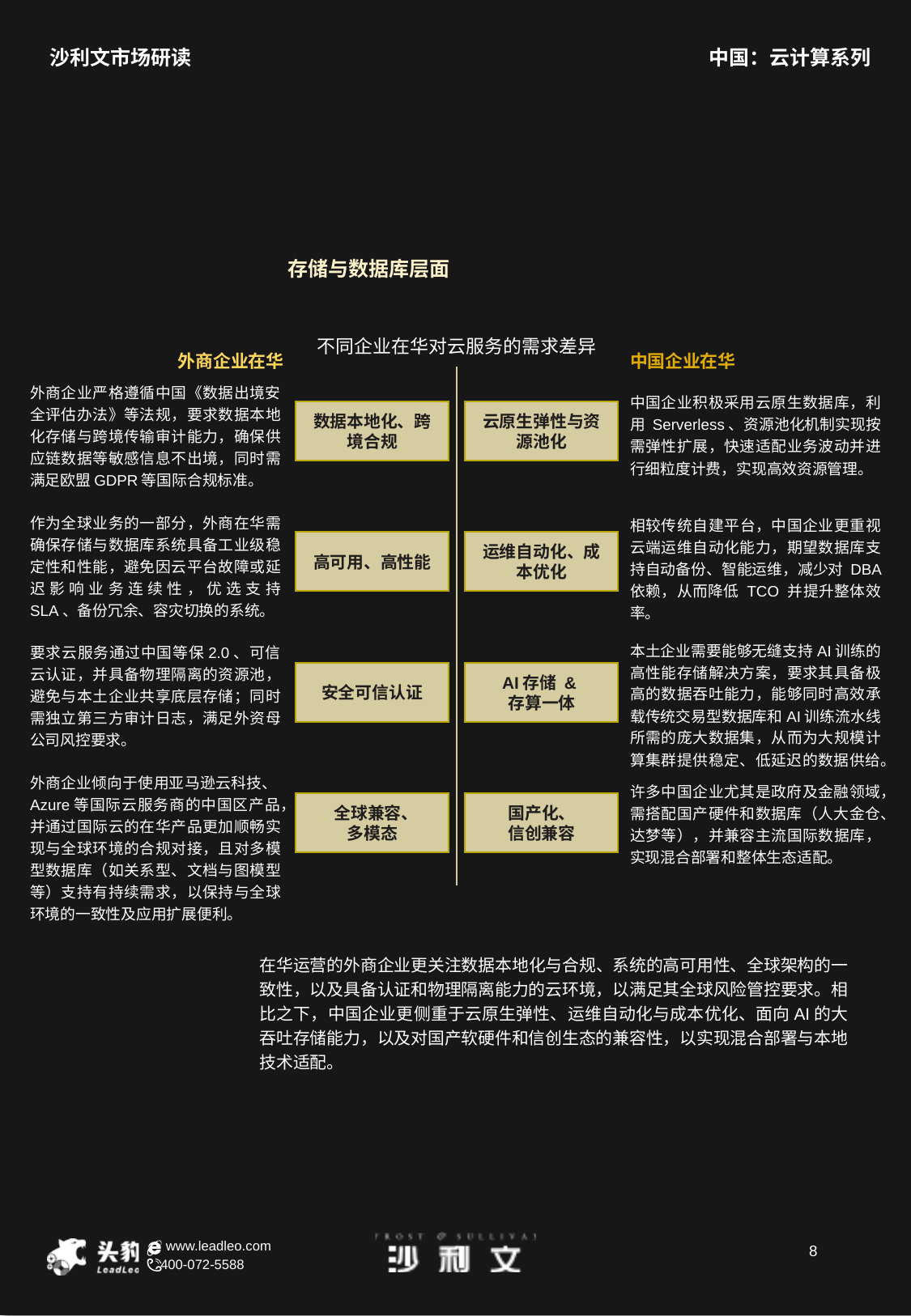

存储与数据库层面
不同企业在华对云服务的需求差异
外商企业在华
中国企业在华
外商企业严格遵循中国《数据出境安全评估办法》等法规，要求数据本地化存储与跨境传输审计能力，确保供应链数据等敏感信息不出境，同时需满足欧盟GDPR等国际合规标准。
中国企业积极采用云原生数据库，利用 Serverless、资源池化机制实现按需弹性扩展，快速适配业务波动并进行细粒度计费，实现高效资源管理。
数据本地化、跨境合规
云原生弹性与资源池化
作为全球业务的一部分，外商在华需确保存储与数据库系统具备工业级稳定性和性能，避免因云平台故障或延迟影响业务连续性，优选支持 SLA、备份冗余、容灾切换的系统。
相较传统自建平台，中国企业更重视云端运维自动化能力，期望数据库支持自动备份、智能运维，减少对 DBA 依赖，从而降低 TCO 并提升整体效率。
高可用、高性能
运维自动化、成本优化
本土企业需要能够无缝支持AI训练的高性能存储解决方案，要求其具备极高的数据吞吐能力，能够同时高效承载传统交易型数据库和AI训练流水线所需的庞大数据集，从而为大规模计算集群提供稳定、低延迟的数据供给。
要求云服务通过中国等保2.0、可信云认证，并具备物理隔离的资源池，避免与本土企业共享底层存储；同时需独立第三方审计日志，满足外资母公司风控要求。
安全可信认证
AI存储 &
存算一体
外商企业倾向于使用亚马逊云科技、Azure等国际云服务商的中国区产品，并通过国际云的在华产品更加顺畅实现与全球环境的合规对接，且对多模型数据库（如关系型、文档与图模型等）支持有持续需求，以保持与全球环境的一致性及应用扩展便利。
许多中国企业尤其是政府及金融领域，需搭配国产硬件和数据库（人大金仓、达梦等），并兼容主流国际数据库，实现混合部署和整体生态适配。
 全球兼容、
多模态
国产化、
信创兼容
在华运营的外商企业更关注数据本地化与合规、系统的高可用性、全球架构的一致性，以及具备认证和物理隔离能力的云环境，以满足其全球风险管控要求。相比之下，中国企业更侧重于云原生弹性、运维自动化与成本优化、面向AI的大吞吐存储能力，以及对国产软硬件和信创生态的兼容性，以实现混合部署与本地技术适配。
8